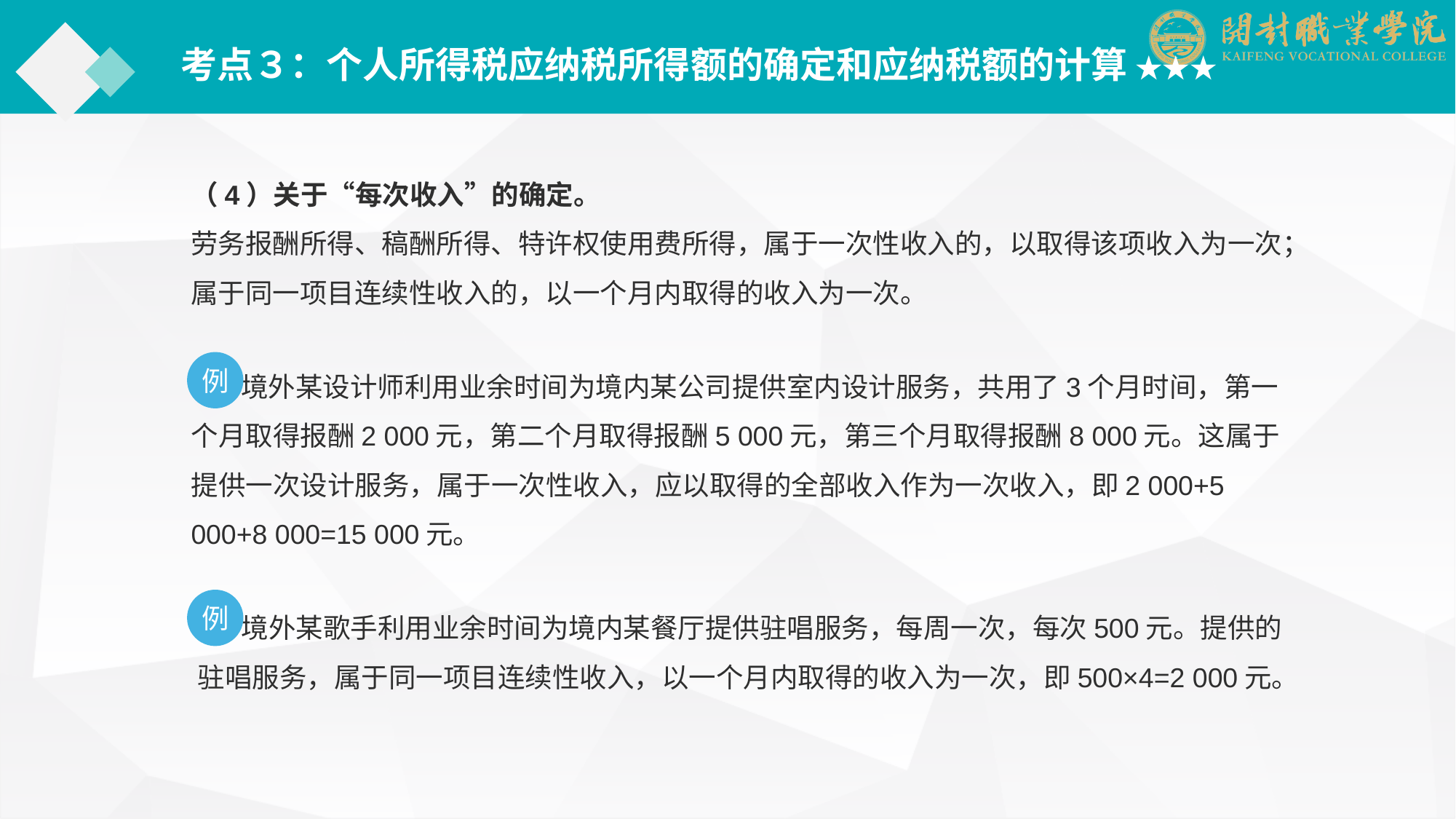

考点３：个人所得税应纳税所得额的确定和应纳税额的计算 ★★★
（4）关于“每次收入”的确定。
劳务报酬所得、稿酬所得、特许权使用费所得，属于一次性收入的，以取得该项收入为一次；属于同一项目连续性收入的，以一个月内取得的收入为一次。
       境外某设计师利用业余时间为境内某公司提供室内设计服务，共用了3个月时间，第一个月取得报酬2 000元，第二个月取得报酬5 000元，第三个月取得报酬8 000元。这属于提供一次设计服务，属于一次性收入，应以取得的全部收入作为一次收入，即2 000+5 000+8 000=15 000元。

例
      境外某歌手利用业余时间为境内某餐厅提供驻唱服务，每周一次，每次500元。提供的驻唱服务，属于同一项目连续性收入，以一个月内取得的收入为一次，即500×4=2 000元。

例